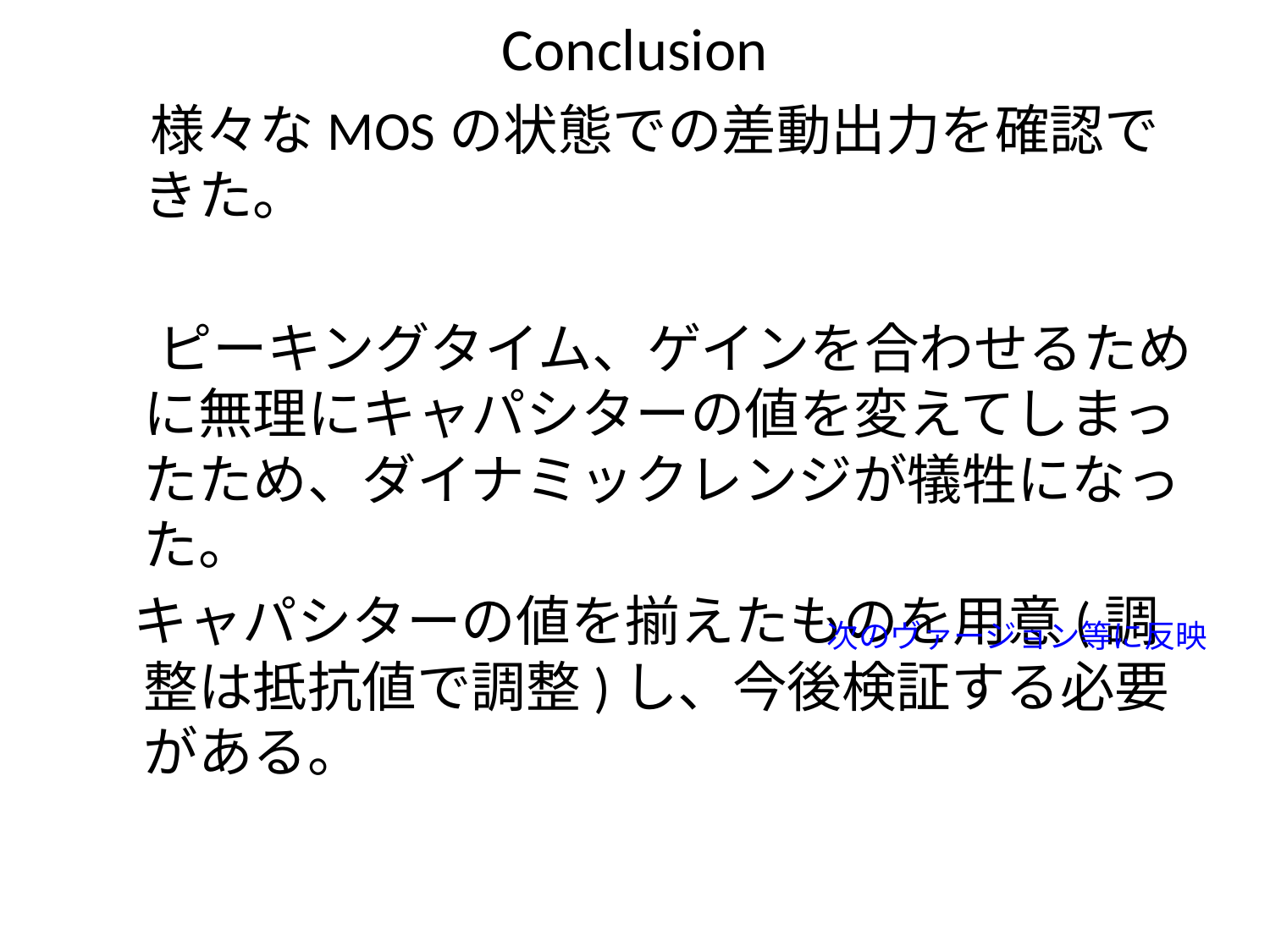

# Conclusion
　様々なMOSの状態での差動出力を確認できた。

    ピーキングタイム、ゲインを合わせるために無理にキャパシターの値を変えてしまったため、ダイナミックレンジが犠牲になった。
  キャパシターの値を揃えたものを用意(調整は抵抗値で調整)し、今後検証する必要がある。

次のヴァージョン等に反映